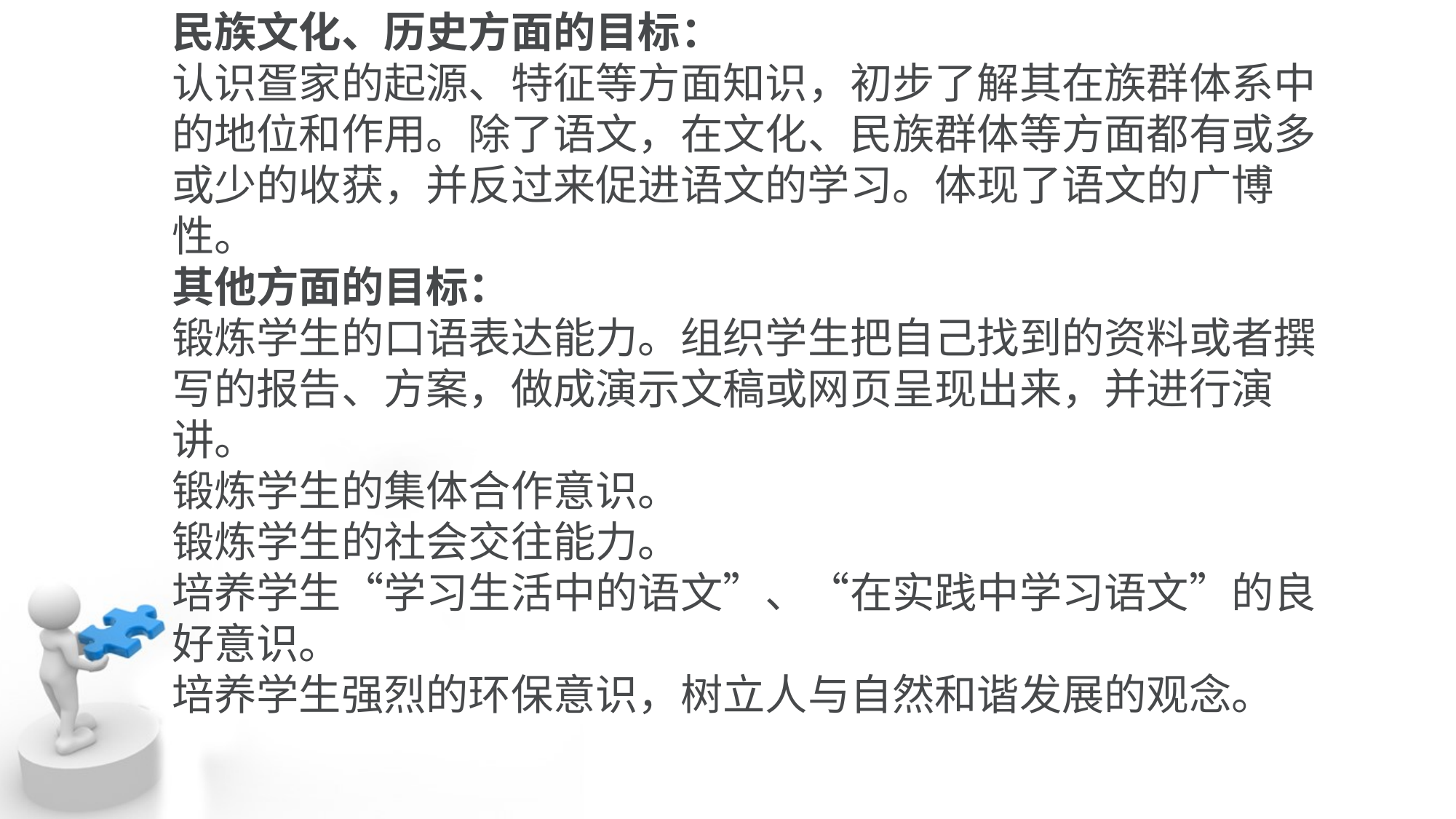

民族文化、历史方面的目标：
认识疍家的起源、特征等方面知识，初步了解其在族群体系中的地位和作用。除了语文，在文化、民族群体等方面都有或多或少的收获，并反过来促进语文的学习。体现了语文的广博性。
其他方面的目标：
锻炼学生的口语表达能力。组织学生把自己找到的资料或者撰写的报告、方案，做成演示文稿或网页呈现出来，并进行演讲。
锻炼学生的集体合作意识。
锻炼学生的社会交往能力。
培养学生“学习生活中的语文”、“在实践中学习语文”的良好意识。
培养学生强烈的环保意识，树立人与自然和谐发展的观念。